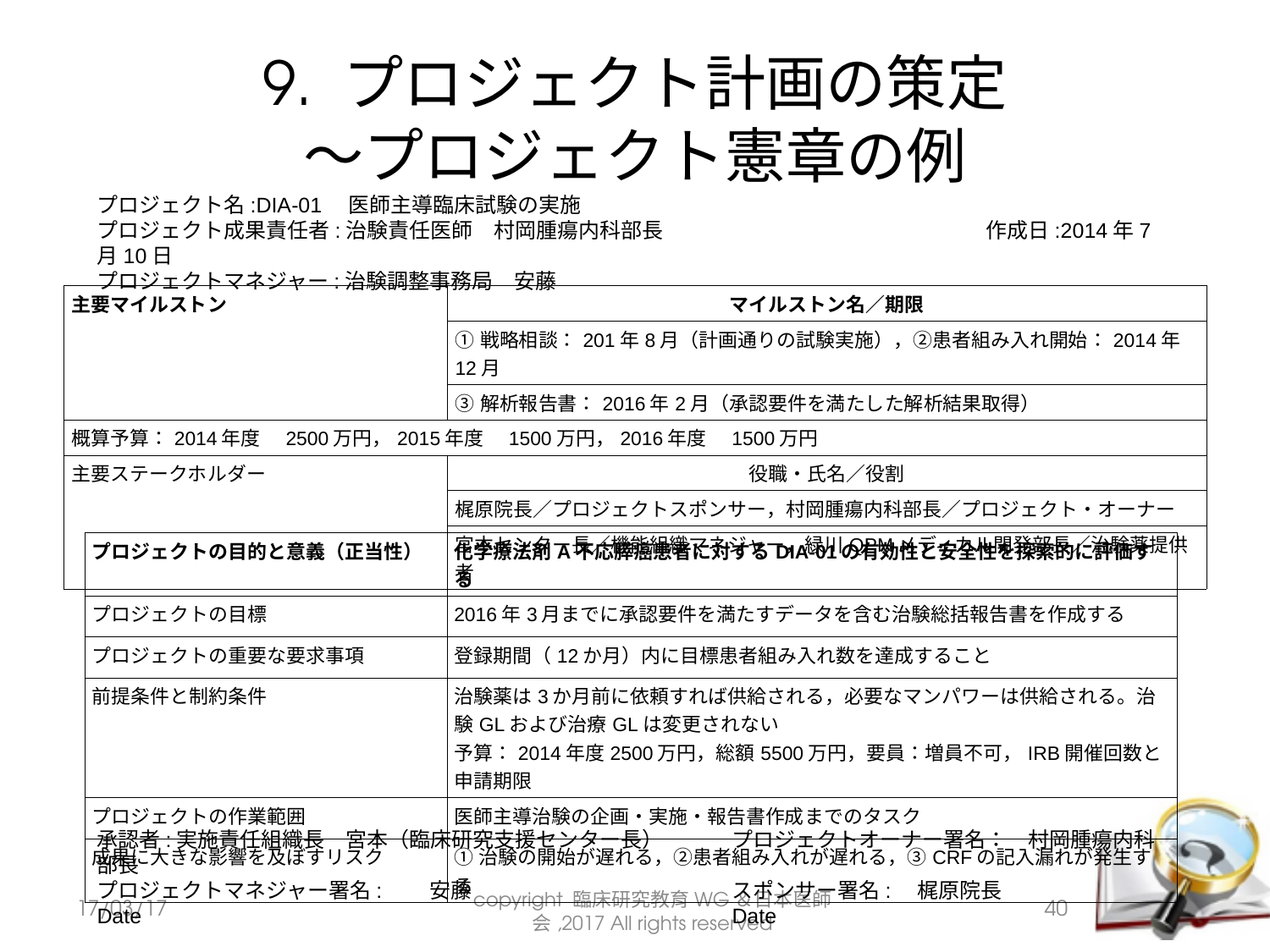

# 9. プロジェクト計画の策定 〜プロジェクト憲章の例
プロジェクト名:DIA-01　医師主導臨床試験の実施
プロジェクト成果責任者:治験責任医師　村岡腫瘍内科部長		　　　　　　作成日:2014年7月10日
プロジェクトマネジャー:治験調整事務局　安藤
| 主要マイルストン | マイルストン名／期限 |
| --- | --- |
|  | ①戦略相談：201年8月（計画通りの試験実施），②患者組み入れ開始：2014年12月 |
|  | ③解析報告書：2016年2月（承認要件を満たした解析結果取得） |
| 概算予算：2014年度　2500万円，2015年度　1500万円，2016年度　1500万円 |  |
| 主要ステークホルダー | 役職・氏名／役割 |
|  | 梶原院長／プロジェクトスポンサー，村岡腫瘍内科部長／プロジェクト・オーナー |
|  | 宮本センター長／機能組織マネジャー，緑川QPMメディカル開発部長／治験薬提供者 |
| プロジェクトの目的と意義（正当性） | 化学療法剤A不応膵癌患者に対するDIA-01の有効性と安全性を探索的に評価する |
| --- | --- |
| プロジェクトの目標 | 2016年3月までに承認要件を満たすデータを含む治験総括報告書を作成する |
| プロジェクトの重要な要求事項 | 登録期間（12か月）内に目標患者組み入れ数を達成すること |
| 前提条件と制約条件 | 治験薬は3か月前に依頼すれば供給される，必要なマンパワーは供給される。治験GLおよび治療GLは変更されない 予算：2014年度2500万円，総額5500万円，要員：増員不可，IRB開催回数と申請期限 |
| プロジェクトの作業範囲 | 医師主導治験の企画・実施・報告書作成までのタスク |
| 成果に大きな影響を及ぼすリスク | ①治験の開始が遅れる，②患者組み入れが遅れる，③CRFの記入漏れが発生する |
承認者:実施責任組織長　宮本（臨床研究支援センター長）	プロジェクトオーナー署名：　村岡腫瘍内科部長
プロジェクトマネジャー署名:　　安藤			スポンサー署名:　梶原院長
Date					Date
17/03/17
copyright 臨床研究教育WG＆日本医師会,2017 All rights reserved
40